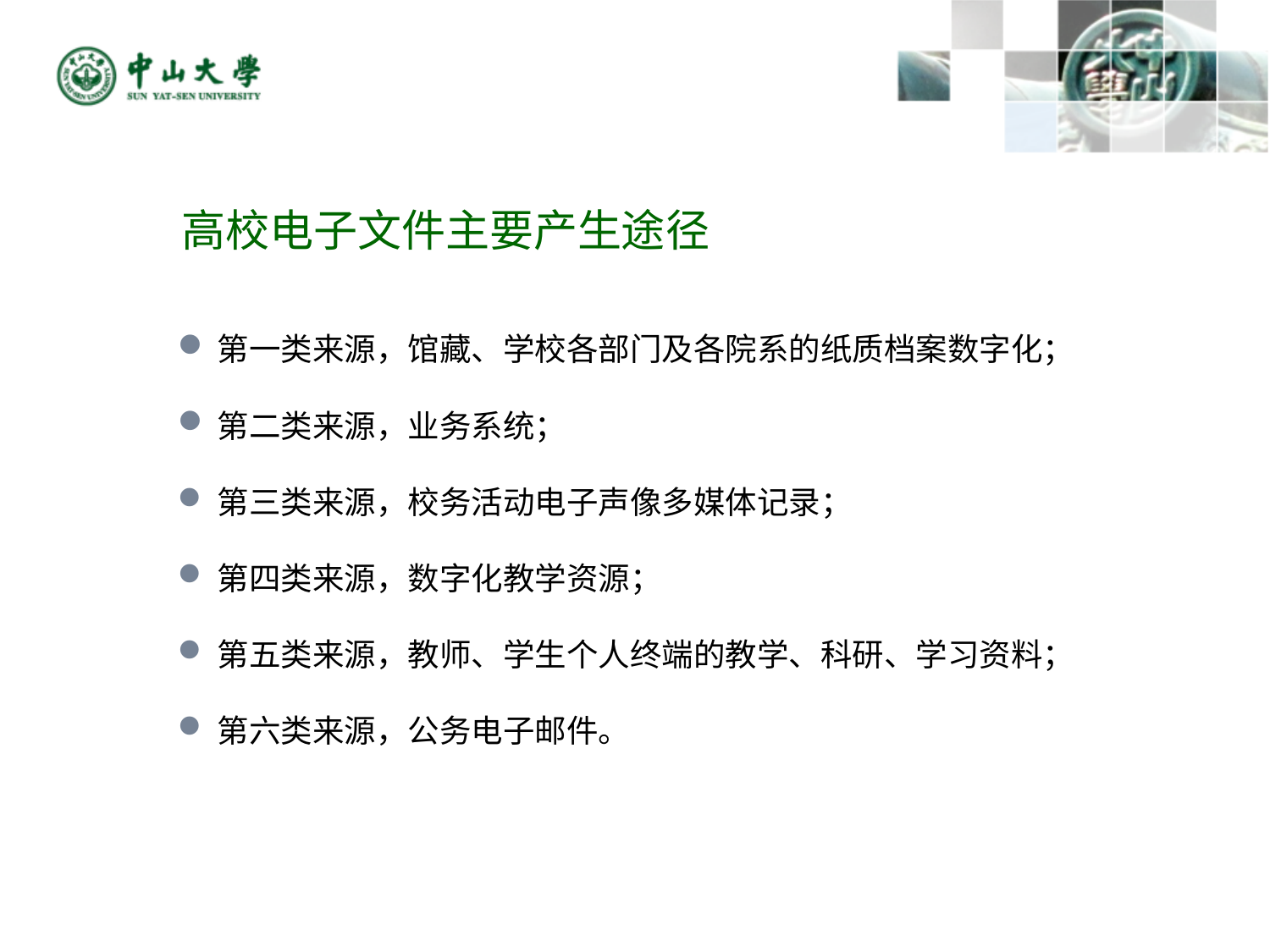

高校电子文件主要产生途径
第一类来源，馆藏、学校各部门及各院系的纸质档案数字化；
第二类来源，业务系统；
第三类来源，校务活动电子声像多媒体记录；
第四类来源，数字化教学资源；
第五类来源，教师、学生个人终端的教学、科研、学习资料；
第六类来源，公务电子邮件。
10